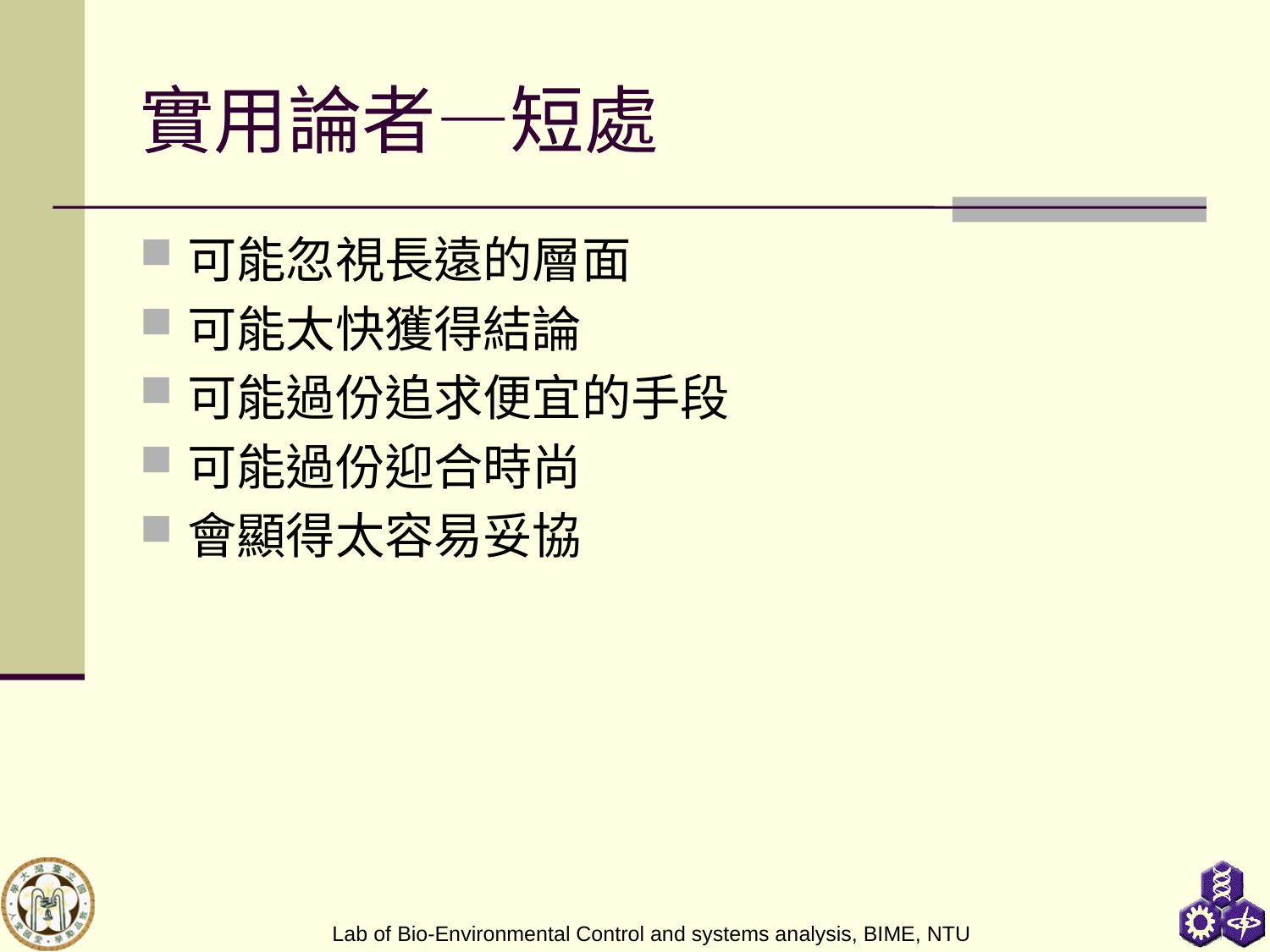

# 實用論者—短處
可能忽視長遠的層面
可能太快獲得結論
可能過份追求便宜的手段
可能過份迎合時尚
會顯得太容易妥協